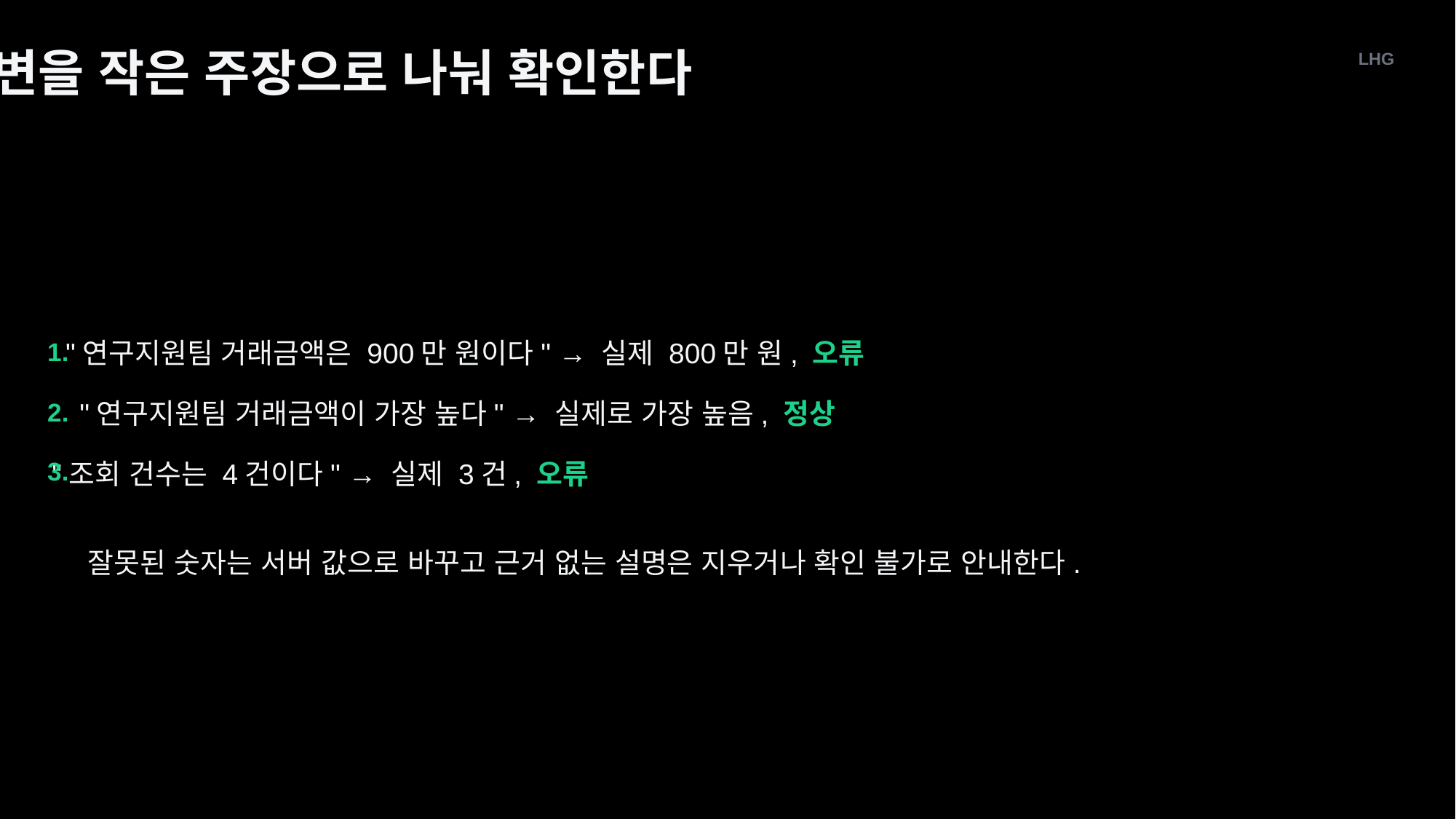

답변을 작은 주장으로 나눠 확인한다
LHG
"연구지원팀 거래금액은 900만 원이다" → 실제 800만 원, 오류
1.
"연구지원팀 거래금액이 가장 높다" → 실제로 가장 높음, 정상
2.
3.
"조회 건수는 4건이다" → 실제 3건, 오류
잘못된 숫자는 서버 값으로 바꾸고 근거 없는 설명은 지우거나 확인 불가로 안내한다.